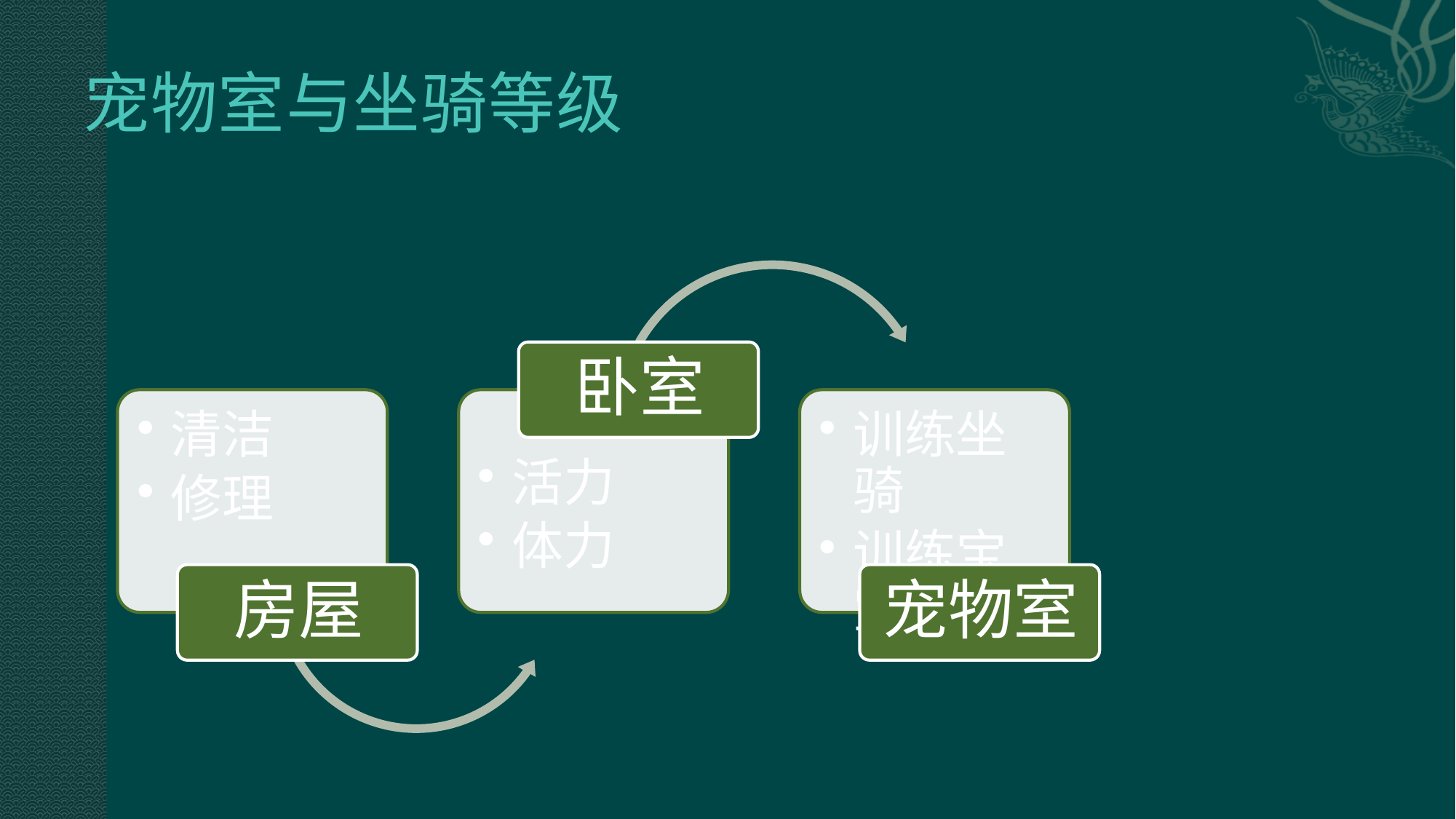

# 宠物室与坐骑等级
清洁
修理
房屋
活力
体力
卧室
训练坐骑
训练宝宝
宠物室